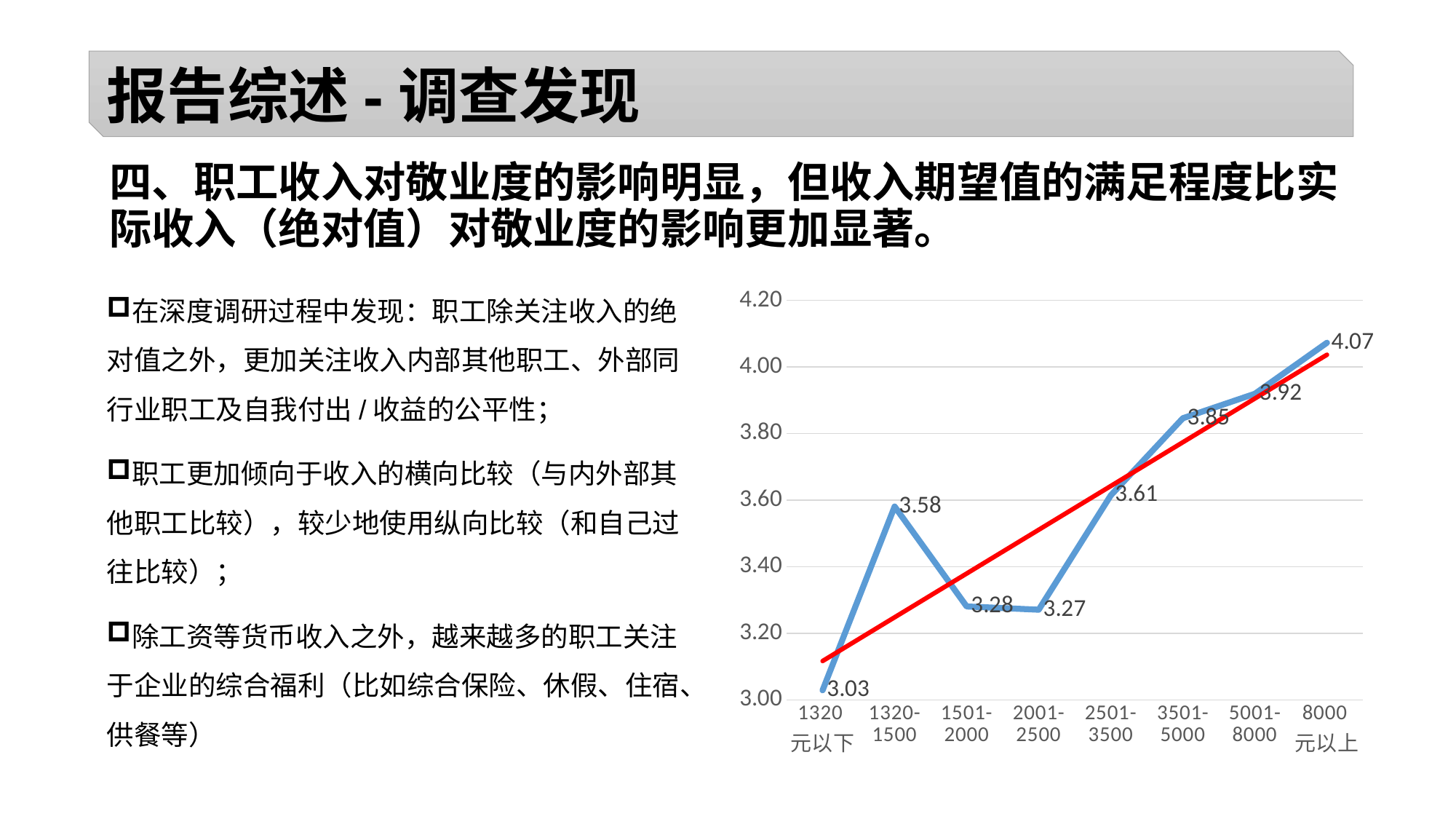

报告综述-调查发现
四、职工收入对敬业度的影响明显，但收入期望值的满足程度比实际收入（绝对值）对敬业度的影响更加显著。

在深度调研过程中发现：职工除关注收入的绝对值之外，更加关注收入内部其他职工、外部同行业职工及自我付出/收益的公平性；
职工更加倾向于收入的横向比较（与内外部其他职工比较），较少地使用纵向比较（和自己过往比较）；
除工资等货币收入之外，越来越多的职工关注于企业的综合福利（比如综合保险、休假、住宿、供餐等）

### Chart

| Category | 整体敬业度 |
|---|---|
| 1320元以下 | 3.0285714285714302 |
| 1320-1500 | 3.580555555555558 |
| 1501-2000 | 3.2804347826087 |
| 2001-2500 | 3.270512820512821 |
| 2501-3500 | 3.6142335766423375 |
| 3501-5000 | 3.8457528957528937 |
| 5001-8000 | 3.9192982456140375 |
| 8000元以上 | 4.0725352112676045 |